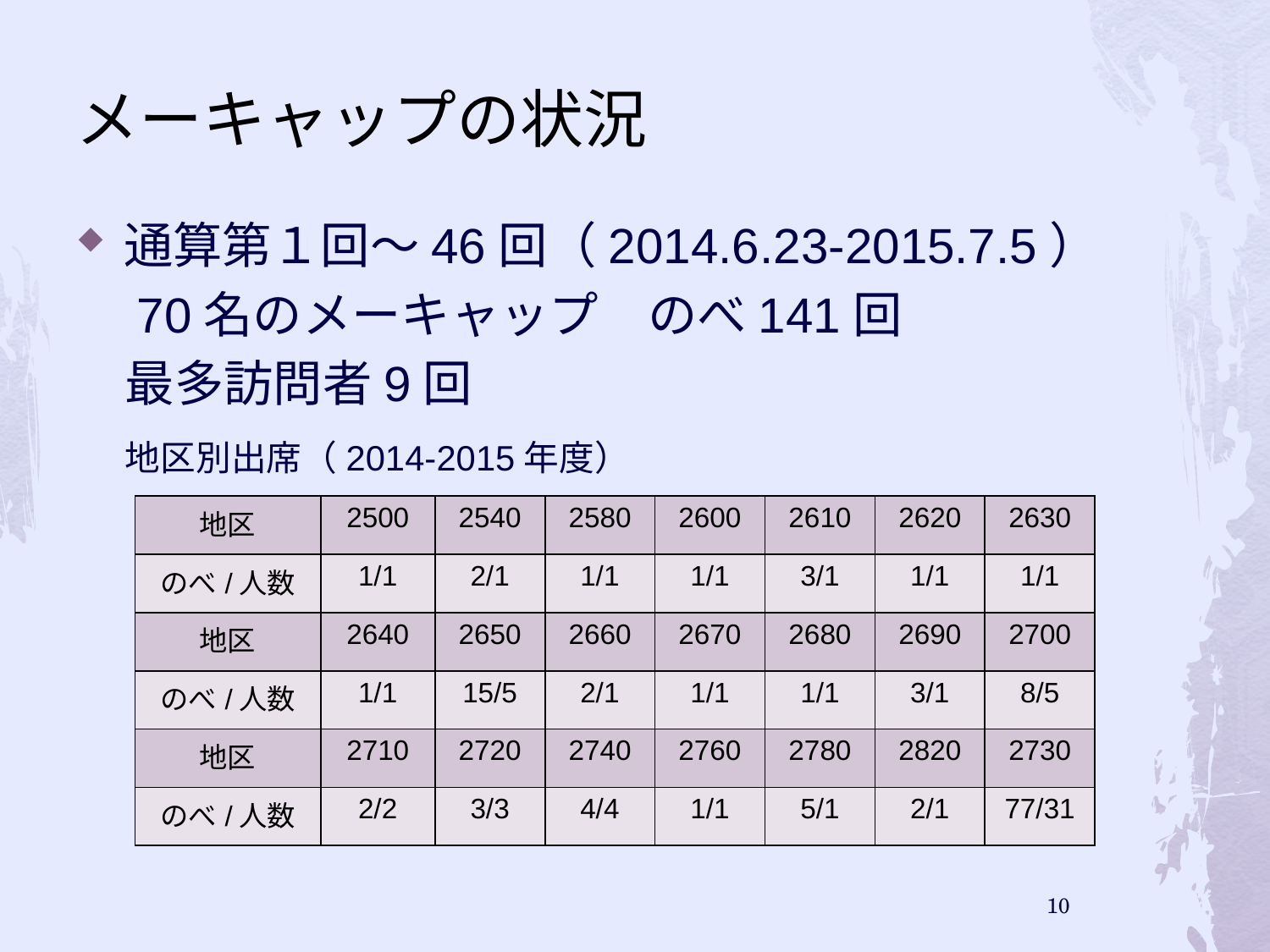

# メーキャップの状況
通算第１回～46回（2014.6.23-2015.7.5）
　70名のメーキャップ　のべ141回
　最多訪問者9回
　地区別出席（2014-2015年度）

| 地区 | 2500 | 2540 | 2580 | 2600 | 2610 | 2620 | 2630 |
| --- | --- | --- | --- | --- | --- | --- | --- |
| のべ/人数 | 1/1 | 2/1 | 1/1 | 1/1 | 3/1 | 1/1 | 1/1 |
| 地区 | 2640 | 2650 | 2660 | 2670 | 2680 | 2690 | 2700 |
| のべ/人数 | 1/1 | 15/5 | 2/1 | 1/1 | 1/1 | 3/1 | 8/5 |
| 地区 | 2710 | 2720 | 2740 | 2760 | 2780 | 2820 | 2730 |
| のべ/人数 | 2/2 | 3/3 | 4/4 | 1/1 | 5/1 | 2/1 | 77/31 |
10